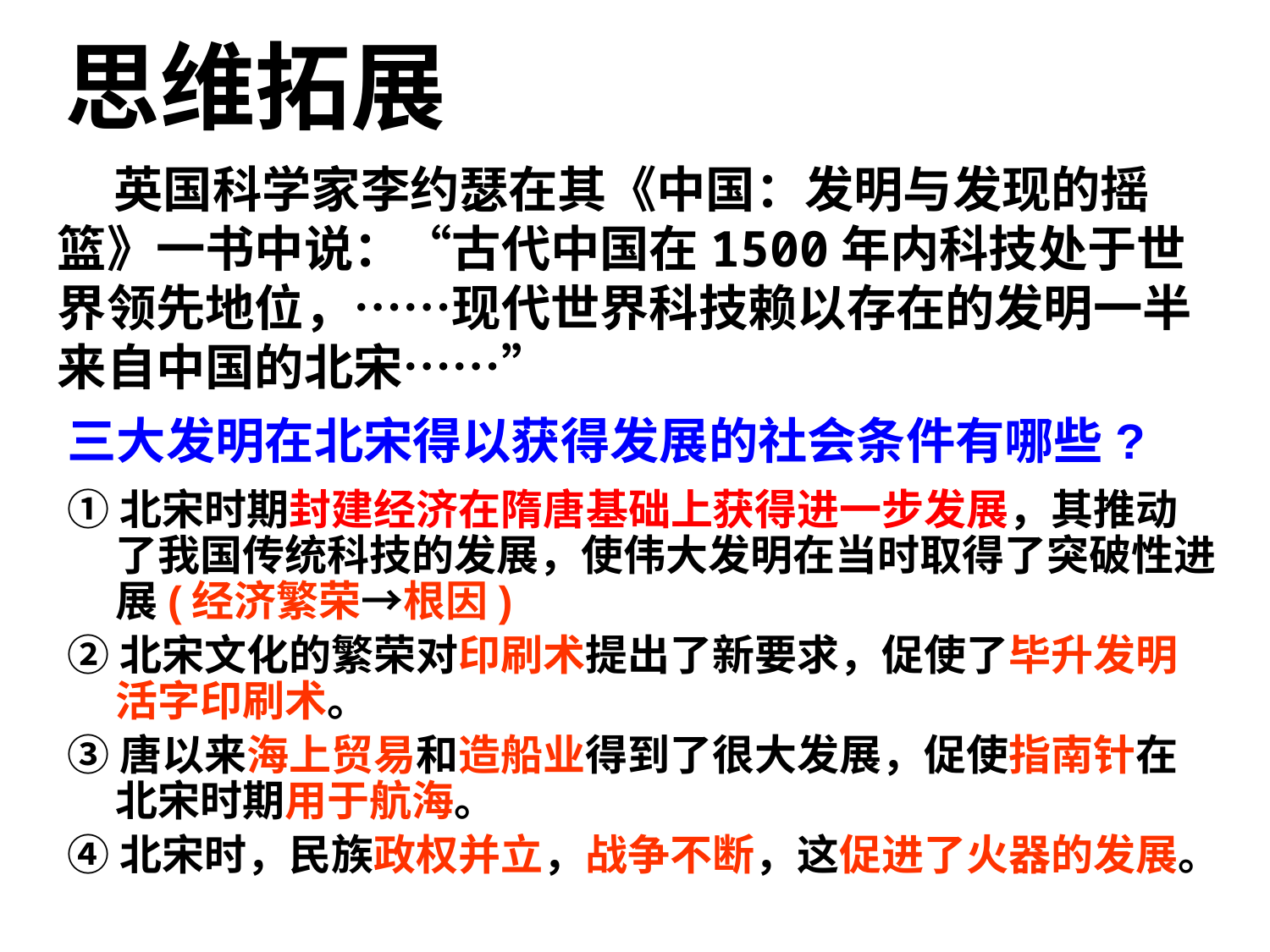

思维拓展
    英国科学家李约瑟在其《中国：发明与发现的摇篮》一书中说：“古代中国在1500年内科技处于世界领先地位，……现代世界科技赖以存在的发明一半来自中国的北宋……”
三大发明在北宋得以获得发展的社会条件有哪些?
①北宋时期封建经济在隋唐基础上获得进一步发展，其推动了我国传统科技的发展，使伟大发明在当时取得了突破性进展(经济繁荣→根因)
②北宋文化的繁荣对印刷术提出了新要求，促使了毕升发明活字印刷术。
③唐以来海上贸易和造船业得到了很大发展，促使指南针在北宋时期用于航海。
④北宋时，民族政权并立，战争不断，这促进了火器的发展。